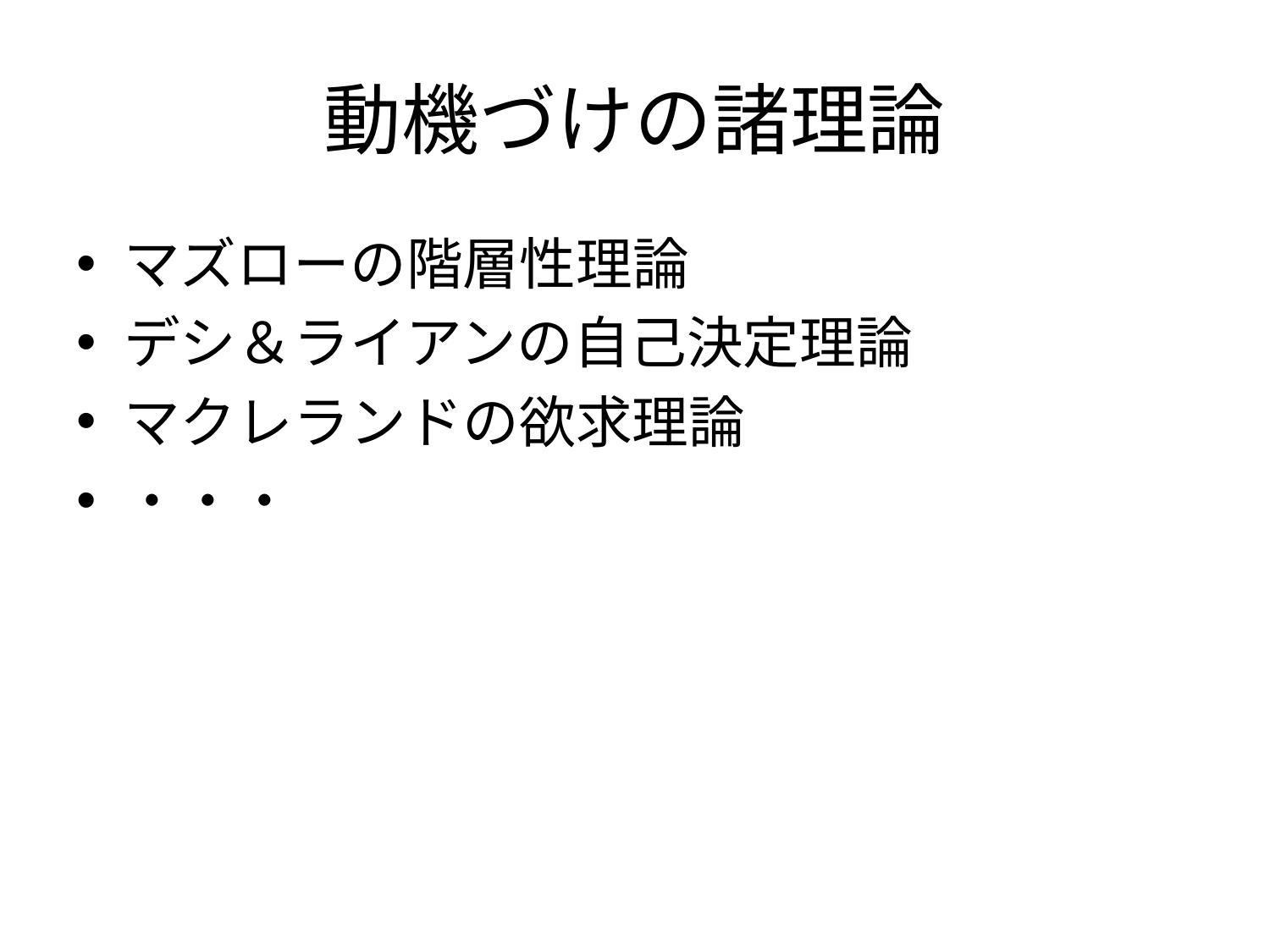

# 動機づけの諸理論
マズローの階層性理論
デシ＆ライアンの自己決定理論
マクレランドの欲求理論
・・・